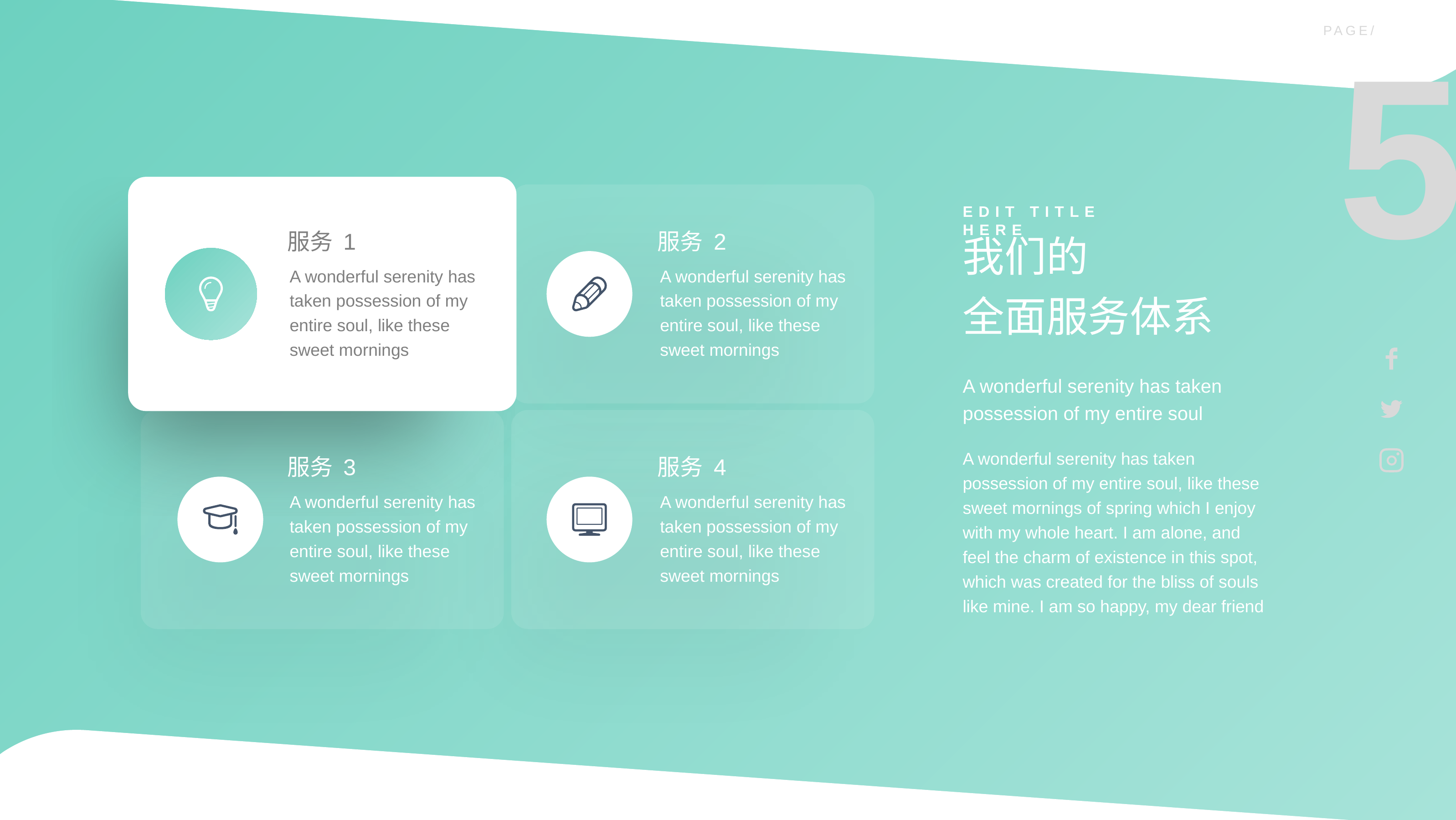

EDIT TITLE HERE
我们的
全面服务体系
服务 1
A wonderful serenity has taken possession of my entire soul, like these sweet mornings
服务 2
A wonderful serenity has taken possession of my entire soul, like these sweet mornings

A wonderful serenity has taken possession of my entire soul

A wonderful serenity has taken possession of my entire soul, like these sweet mornings of spring which I enjoy with my whole heart. I am alone, and feel the charm of existence in this spot, which was created for the bliss of souls like mine. I am so happy, my dear friend
服务 3
A wonderful serenity has taken possession of my entire soul, like these sweet mornings
服务 4
A wonderful serenity has taken possession of my entire soul, like these sweet mornings